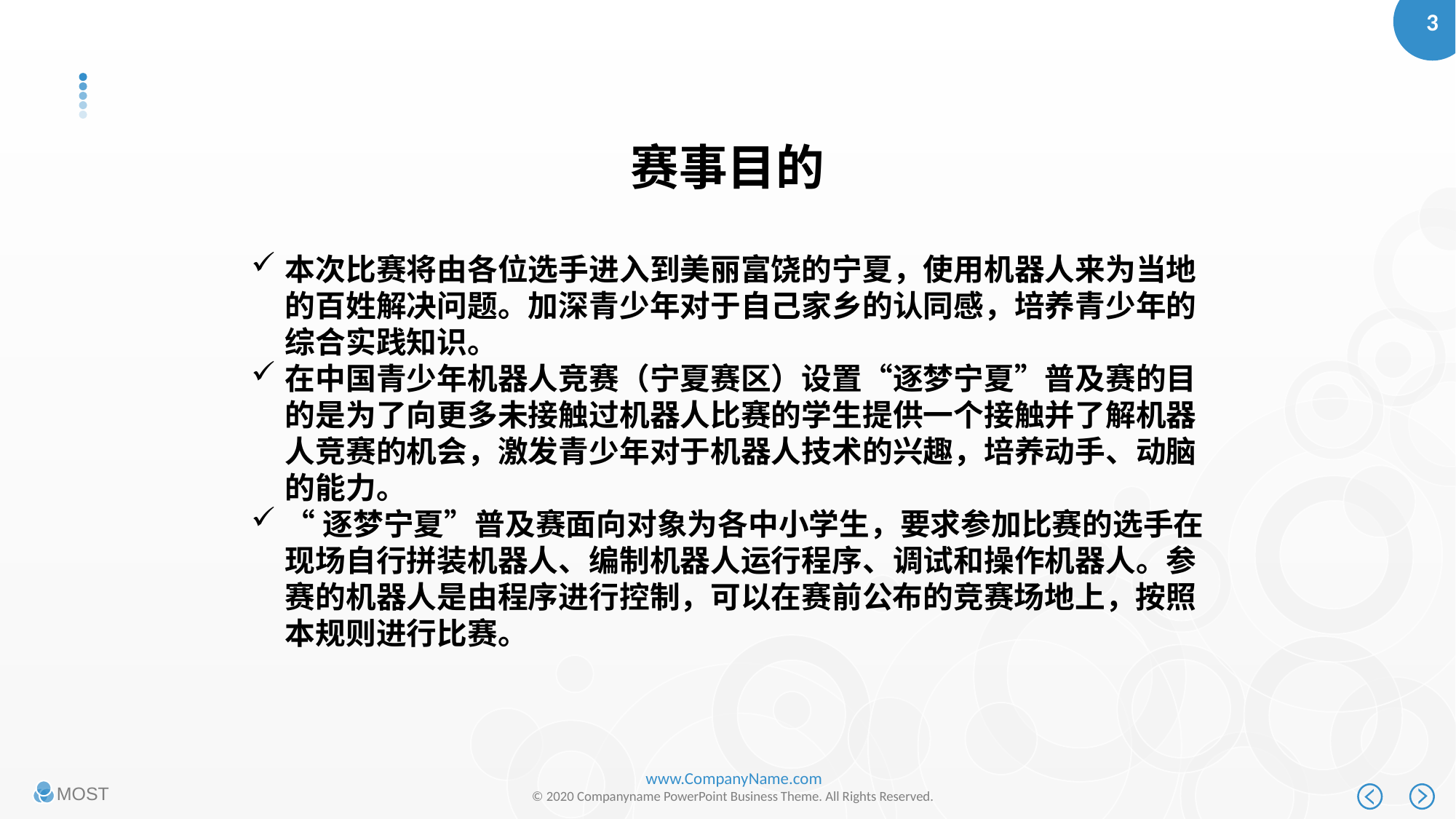

赛事目的
本次比赛将由各位选手进入到美丽富饶的宁夏，使用机器人来为当地的百姓解决问题。加深青少年对于自己家乡的认同感，培养青少年的综合实践知识。
在中国青少年机器人竞赛（宁夏赛区）设置“逐梦宁夏”普及赛的目的是为了向更多未接触过机器人比赛的学生提供一个接触并了解机器人竞赛的机会，激发青少年对于机器人技术的兴趣，培养动手、动脑的能力。
“逐梦宁夏”普及赛面向对象为各中小学生，要求参加比赛的选手在现场自行拼装机器人、编制机器人运行程序、调试和操作机器人。参赛的机器人是由程序进行控制，可以在赛前公布的竞赛场地上，按照本规则进行比赛。